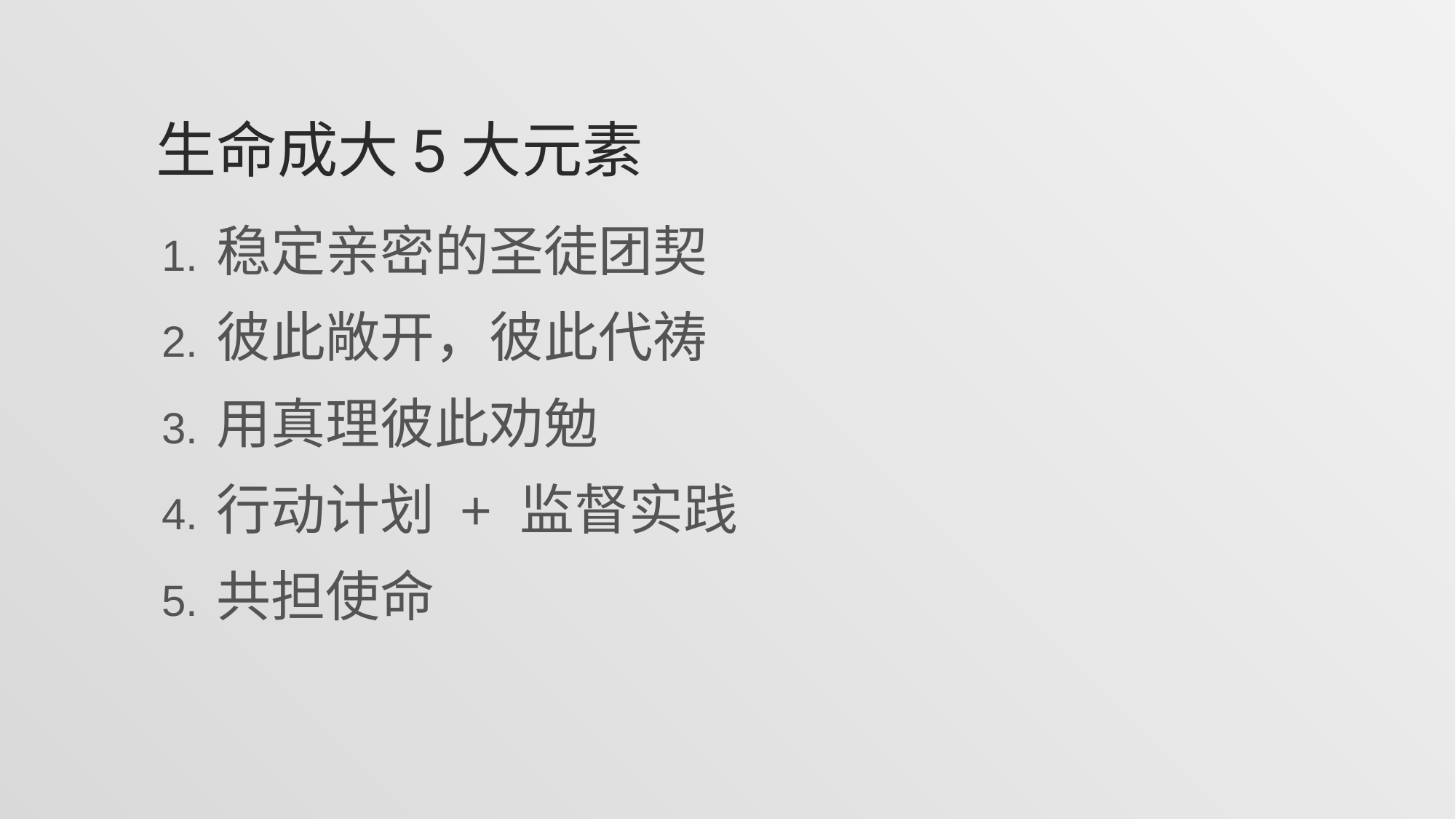

# 生命成大5大元素
稳定亲密的圣徒团契
彼此敞开，彼此代祷
用真理彼此劝勉
行动计划 + 监督实践
共担使命